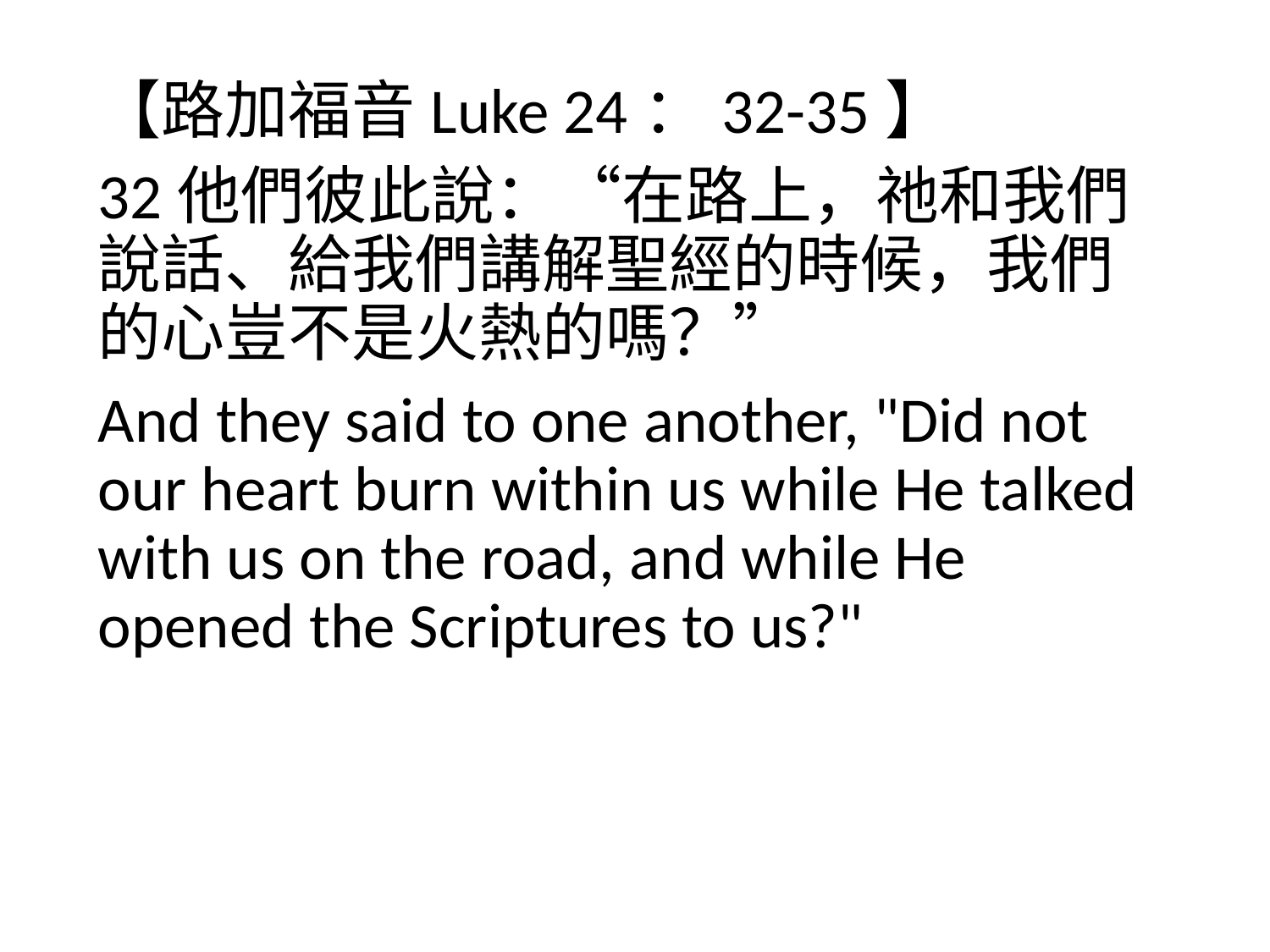

【路加福音Luke 24：32-35】
32他們彼此說：“在路上，祂和我們說話、給我們講解聖經的時候，我們的心豈不是火熱的嗎？”
And they said to one another, "Did not our heart burn within us while He talked with us on the road, and while He opened the Scriptures to us?"